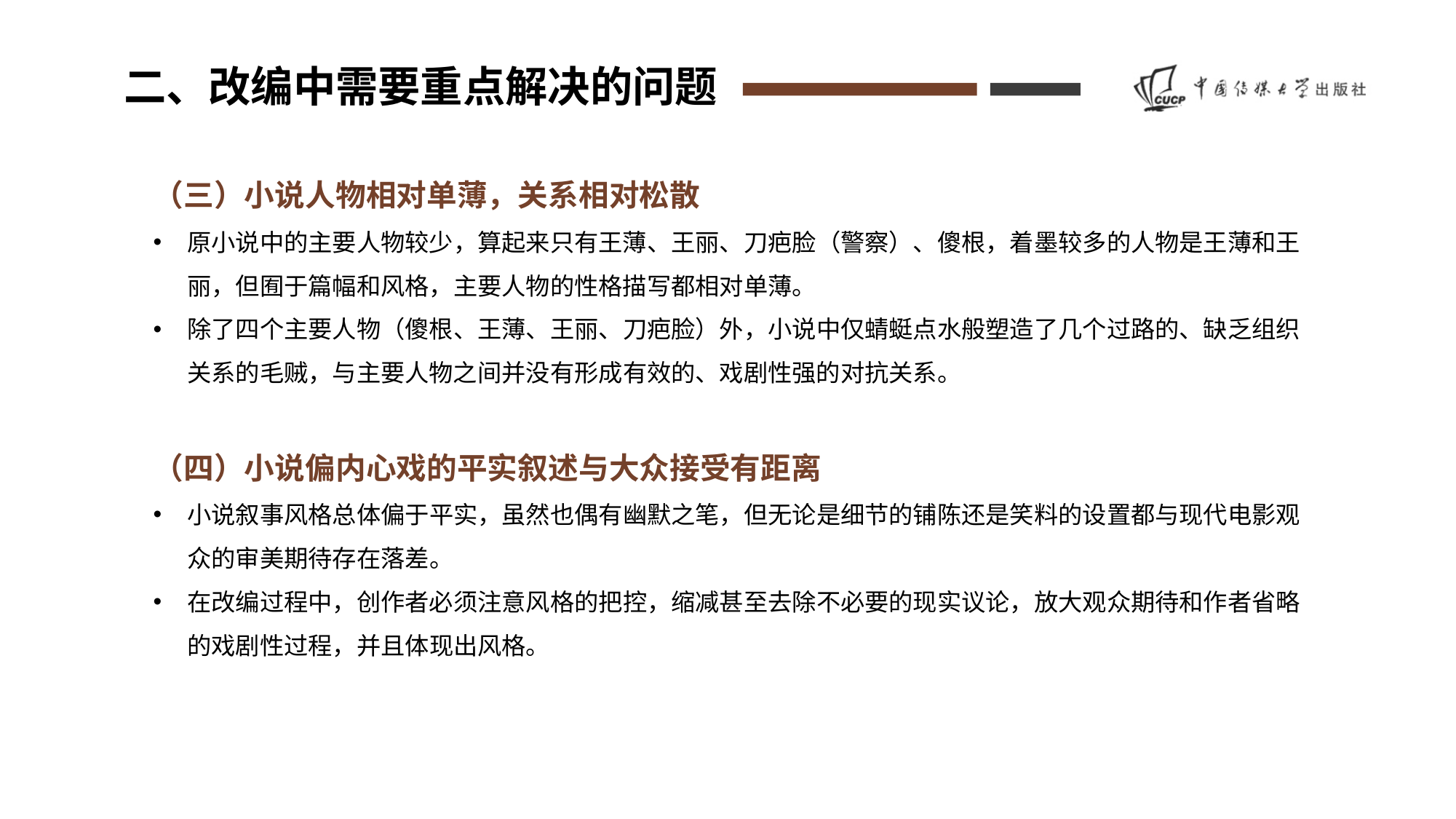

二、改编中需要重点解决的问题

（三）小说人物相对单薄，关系相对松散
原小说中的主要人物较少，算起来只有王薄、王丽、刀疤脸（警察）、傻根，着墨较多的人物是王薄和王丽，但囿于篇幅和风格，主要人物的性格描写都相对单薄。
除了四个主要人物（傻根、王薄、王丽、刀疤脸）外，小说中仅蜻蜓点水般塑造了几个过路的、缺乏组织关系的毛贼，与主要人物之间并没有形成有效的、戏剧性强的对抗关系。

（四）小说偏内心戏的平实叙述与大众接受有距离
小说叙事风格总体偏于平实，虽然也偶有幽默之笔，但无论是细节的铺陈还是笑料的设置都与现代电影观众的审美期待存在落差。
在改编过程中，创作者必须注意风格的把控，缩减甚至去除不必要的现实议论，放大观众期待和作者省略的戏剧性过程，并且体现出风格。